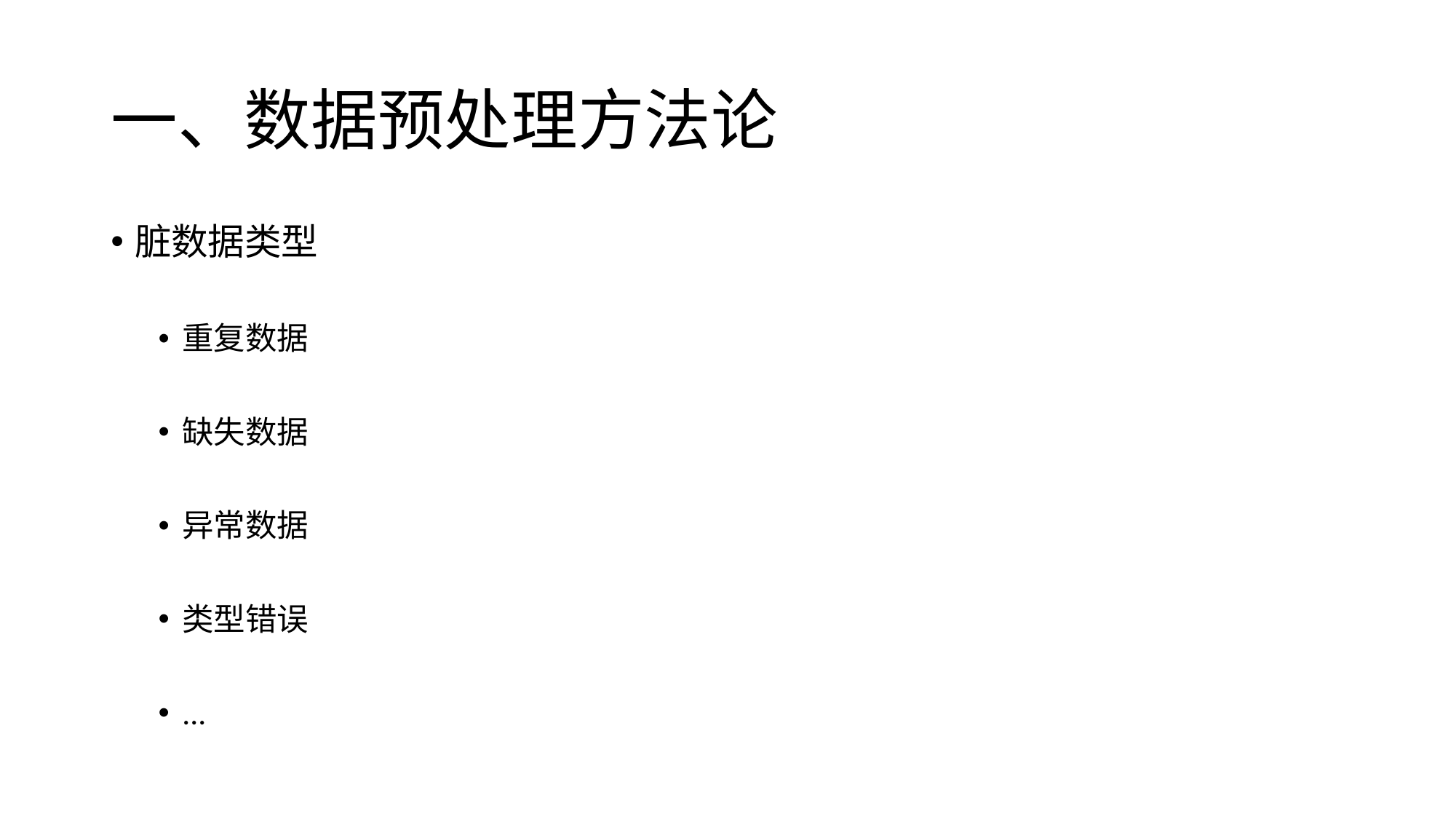

# 一、数据预处理方法论
脏数据类型

重复数据

缺失数据

异常数据

类型错误

...